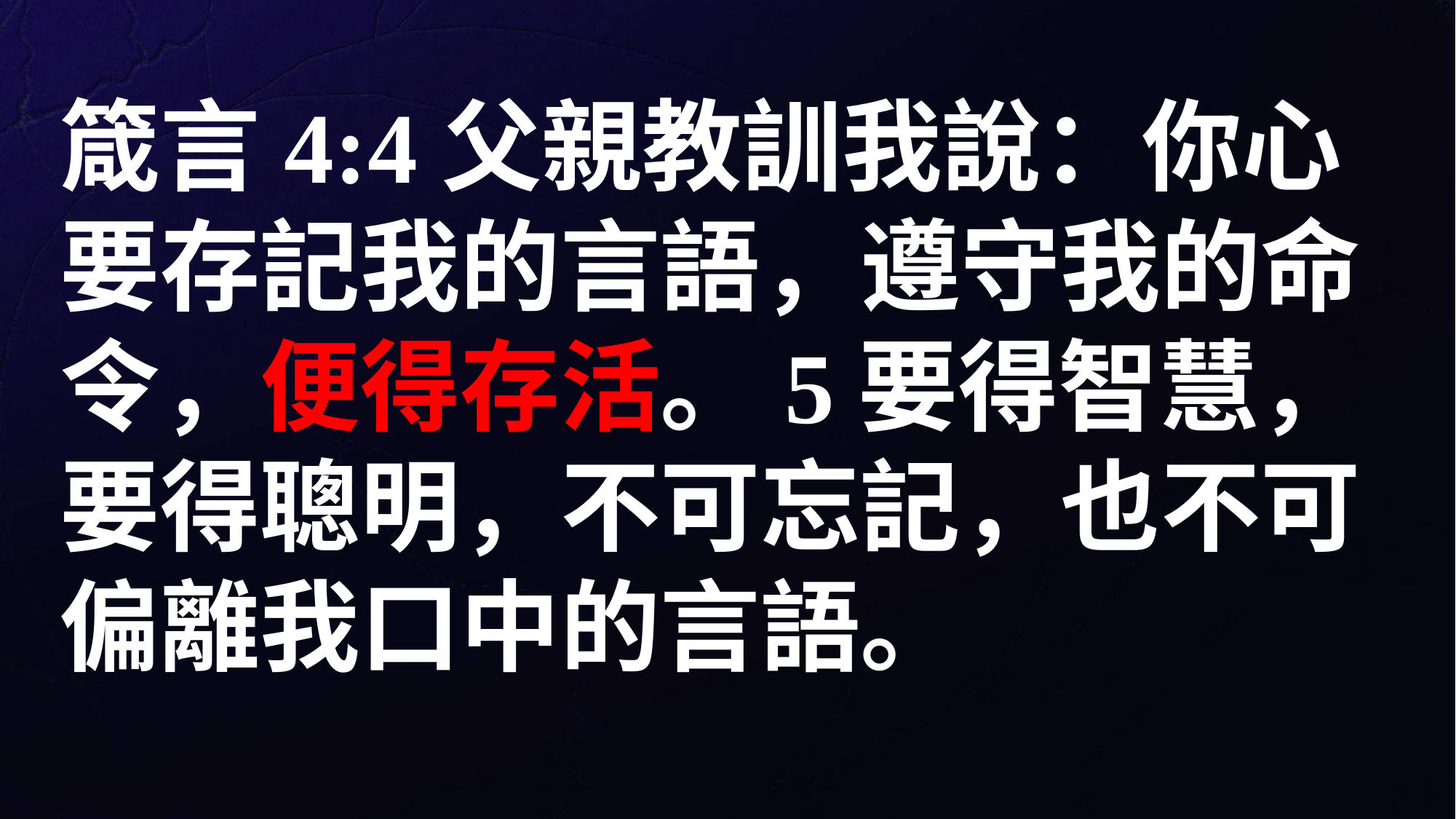

箴言4:4父親教訓我說：你心要存記我的言語，遵守我的命令，便得存活。5要得智慧，要得聰明，不可忘記，也不可偏離我口中的言語。
』